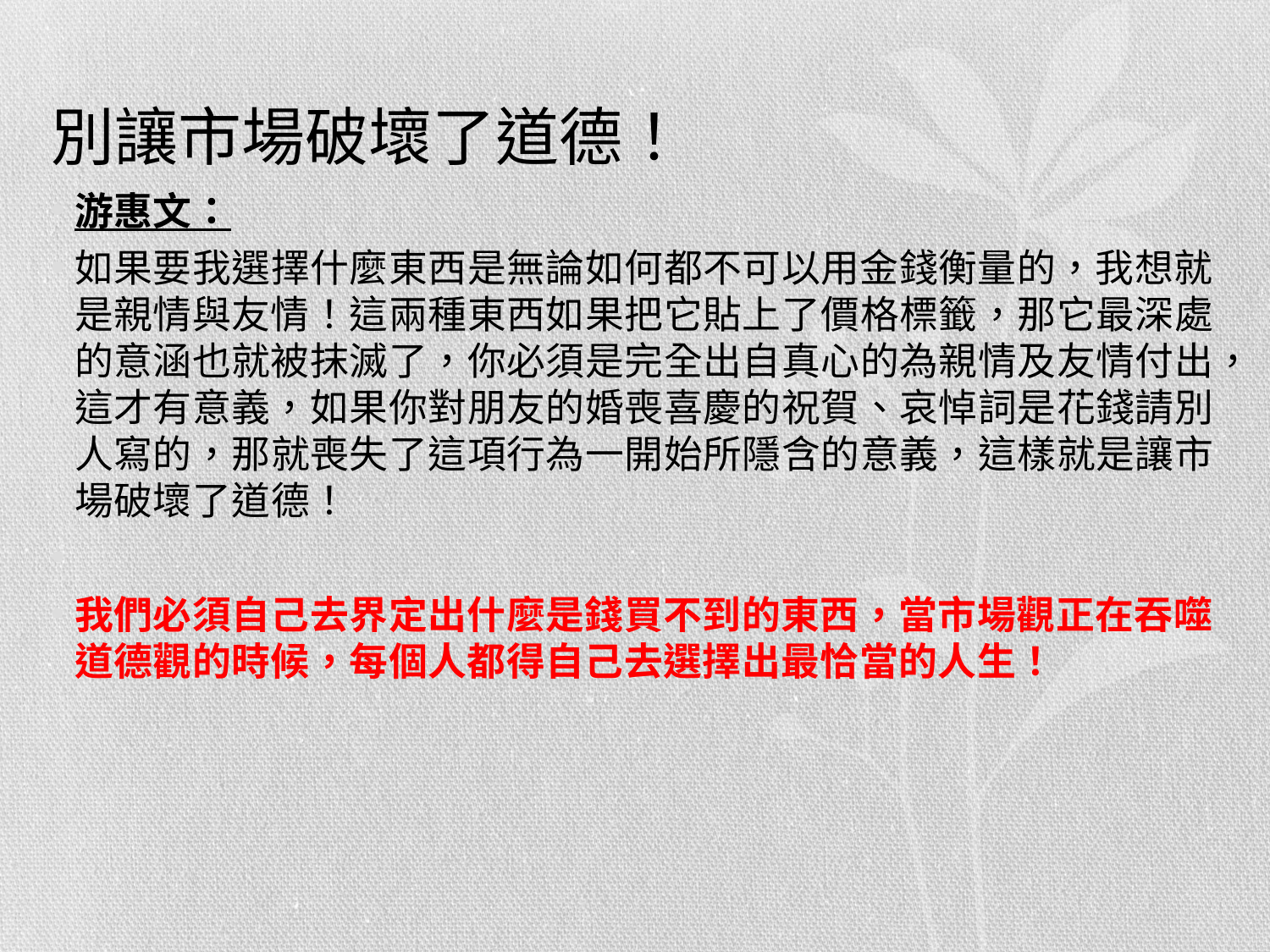

# 別讓市場破壞了道德！
游惠文：
如果要我選擇什麼東西是無論如何都不可以用金錢衡量的，我想就是親情與友情！這兩種東西如果把它貼上了價格標籤，那它最深處的意涵也就被抹滅了，你必須是完全出自真心的為親情及友情付出，這才有意義，如果你對朋友的婚喪喜慶的祝賀、哀悼詞是花錢請別人寫的，那就喪失了這項行為一開始所隱含的意義，這樣就是讓市場破壞了道德！

我們必須自己去界定出什麼是錢買不到的東西，當市場觀正在吞噬道德觀的時候，每個人都得自己去選擇出最恰當的人生！